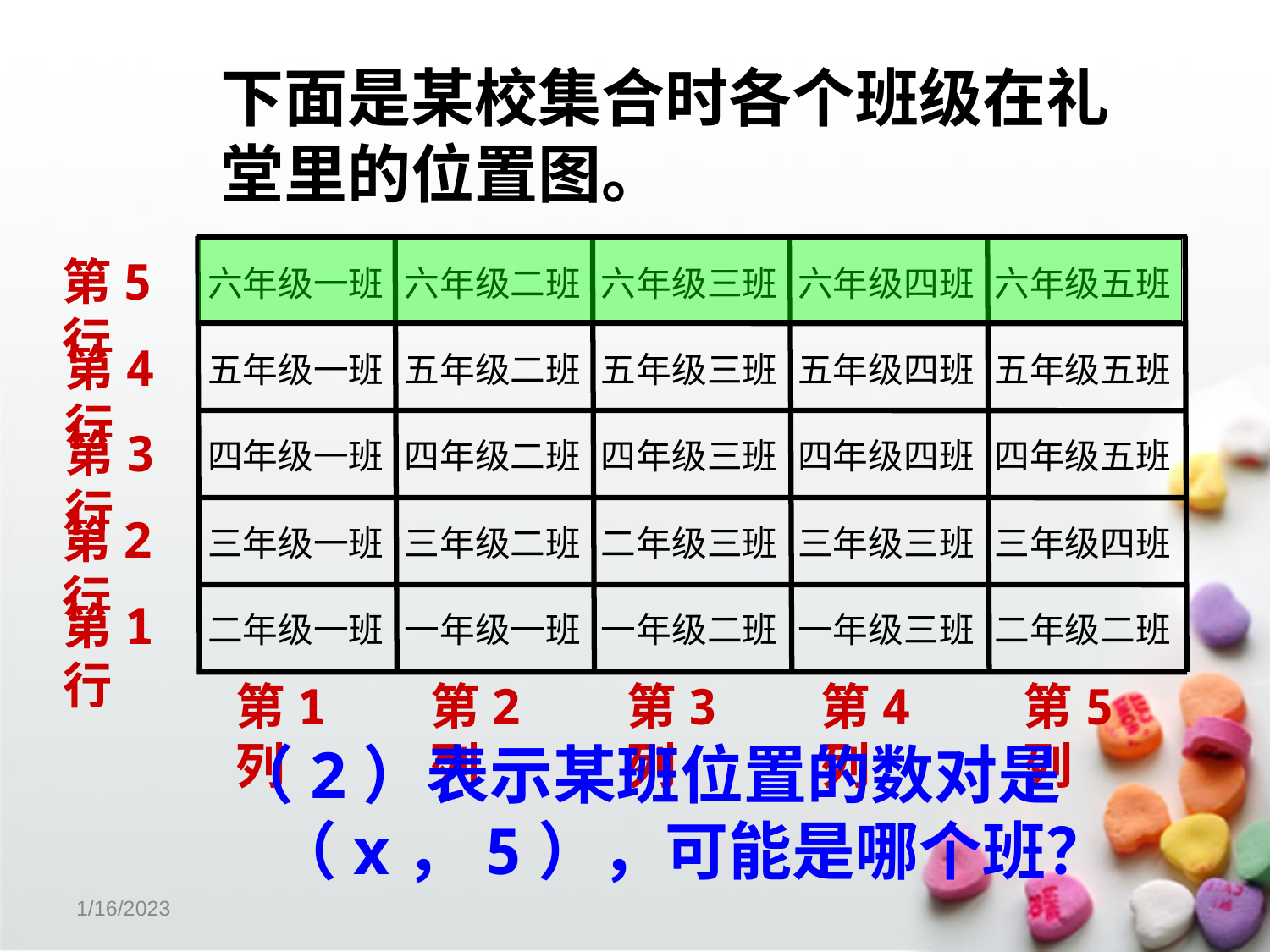

下面是某校集合时各个班级在礼堂里的位置图。

第5行
第4行
第3行
第2行
第1行
六年级一班
六年级二班
六年级三班
六年级四班
六年级五班
五年级一班
五年级二班
五年级三班
五年级四班
五年级五班
四年级一班
四年级二班
四年级三班
四年级四班
四年级五班
三年级一班
三年级二班
二年级三班
三年级三班
三年级四班
二年级一班
一年级一班
一年级二班
一年级三班
二年级二班
第1列
第2列
第3列
第4列
第5列

（2）表示某班位置的数对是
   （x，5），可能是哪个班？
1/16/2023